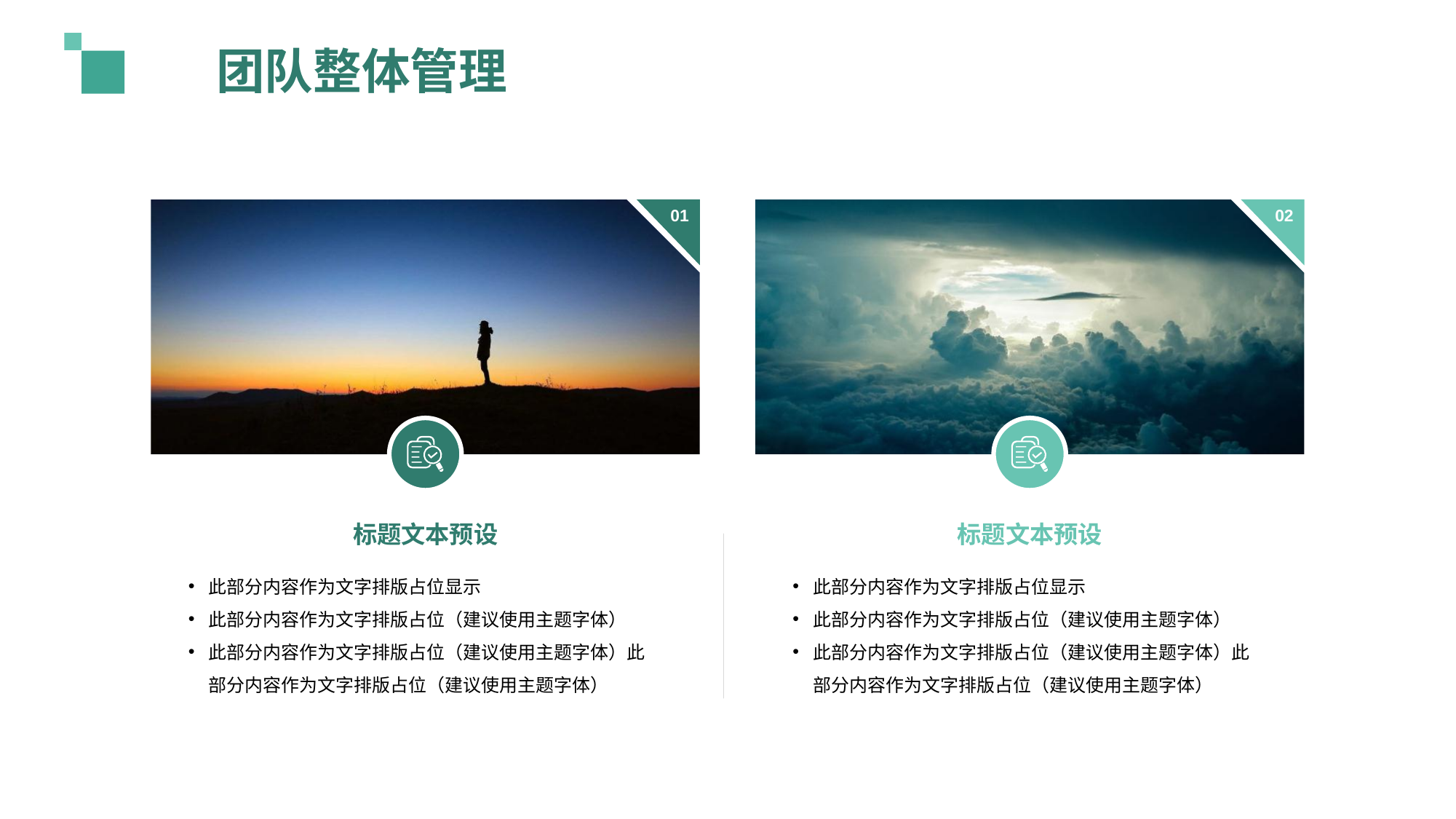

团队整体管理
01
02

标题文本预设
此部分内容作为文字排版占位显示
此部分内容作为文字排版占位（建议使用主题字体）
此部分内容作为文字排版占位（建议使用主题字体）此部分内容作为文字排版占位（建议使用主题字体）
标题文本预设
此部分内容作为文字排版占位显示
此部分内容作为文字排版占位（建议使用主题字体）
此部分内容作为文字排版占位（建议使用主题字体）此部分内容作为文字排版占位（建议使用主题字体）